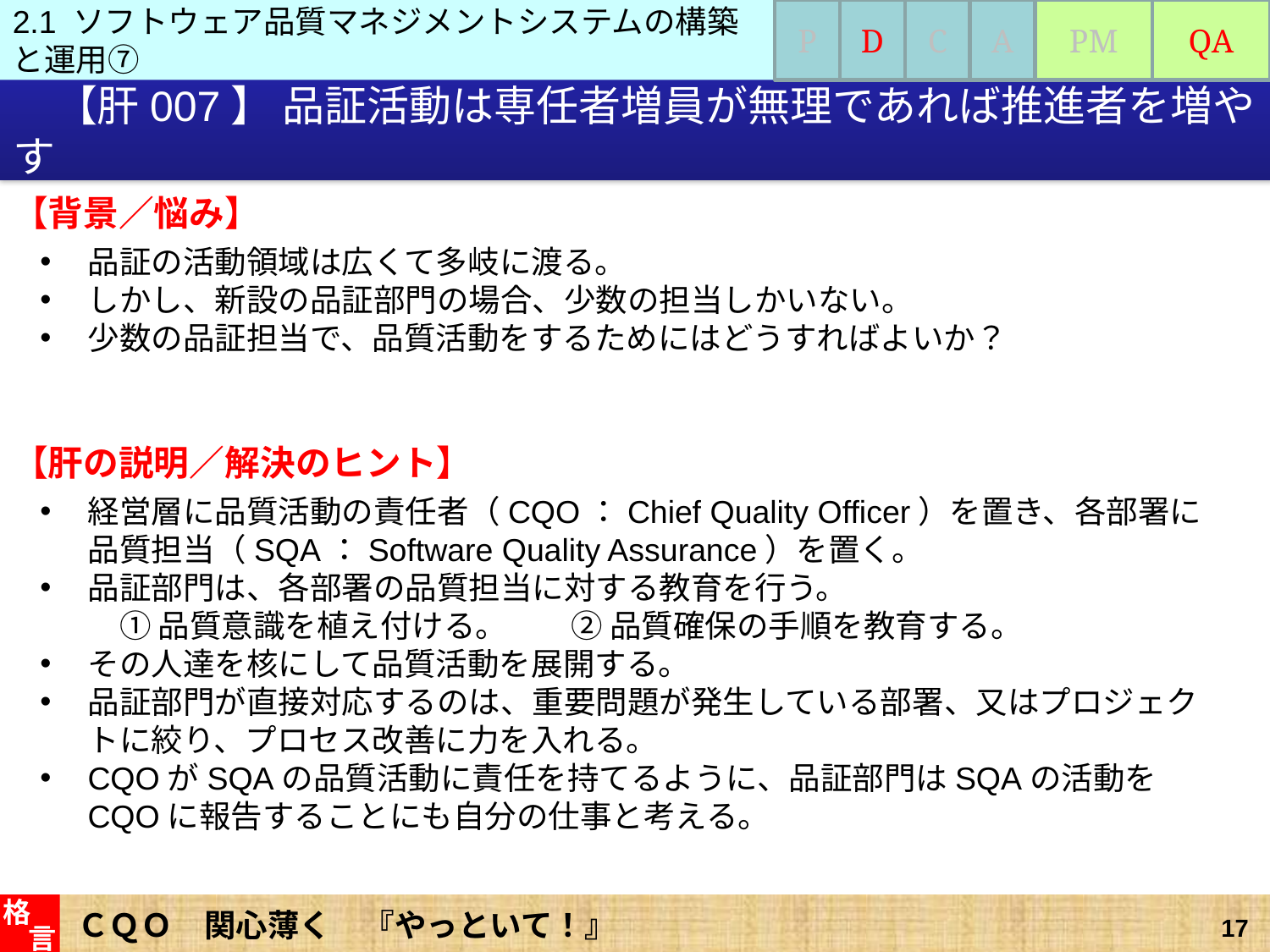

2.1 ソフトウェア品質マネジメントシステムの構築と運用⑦
P
D
C
A
PM
QA
# 【肝007】 品証活動は専任者増員が無理であれば推進者を増やす
【背景／悩み】
品証の活動領域は広くて多岐に渡る。
しかし、新設の品証部門の場合、少数の担当しかいない。
少数の品証担当で、品質活動をするためにはどうすればよいか？
【肝の説明／解決のヒント】
経営層に品質活動の責任者（CQO：Chief Quality Officer）を置き、各部署に品質担当（SQA：Software Quality Assurance）を置く。
品証部門は、各部署の品質担当に対する教育を行う。
　① 品質意識を植え付ける。　　② 品質確保の手順を教育する。
その人達を核にして品質活動を展開する。
品証部門が直接対応するのは、重要問題が発生している部署、又はプロジェクトに絞り、プロセス改善に力を入れる。
CQOがSQAの品質活動に責任を持てるように、品証部門はSQAの活動をCQOに報告することにも自分の仕事と考える。
ＣＱＯ　関心薄く　『やっといて！』
格
言
17